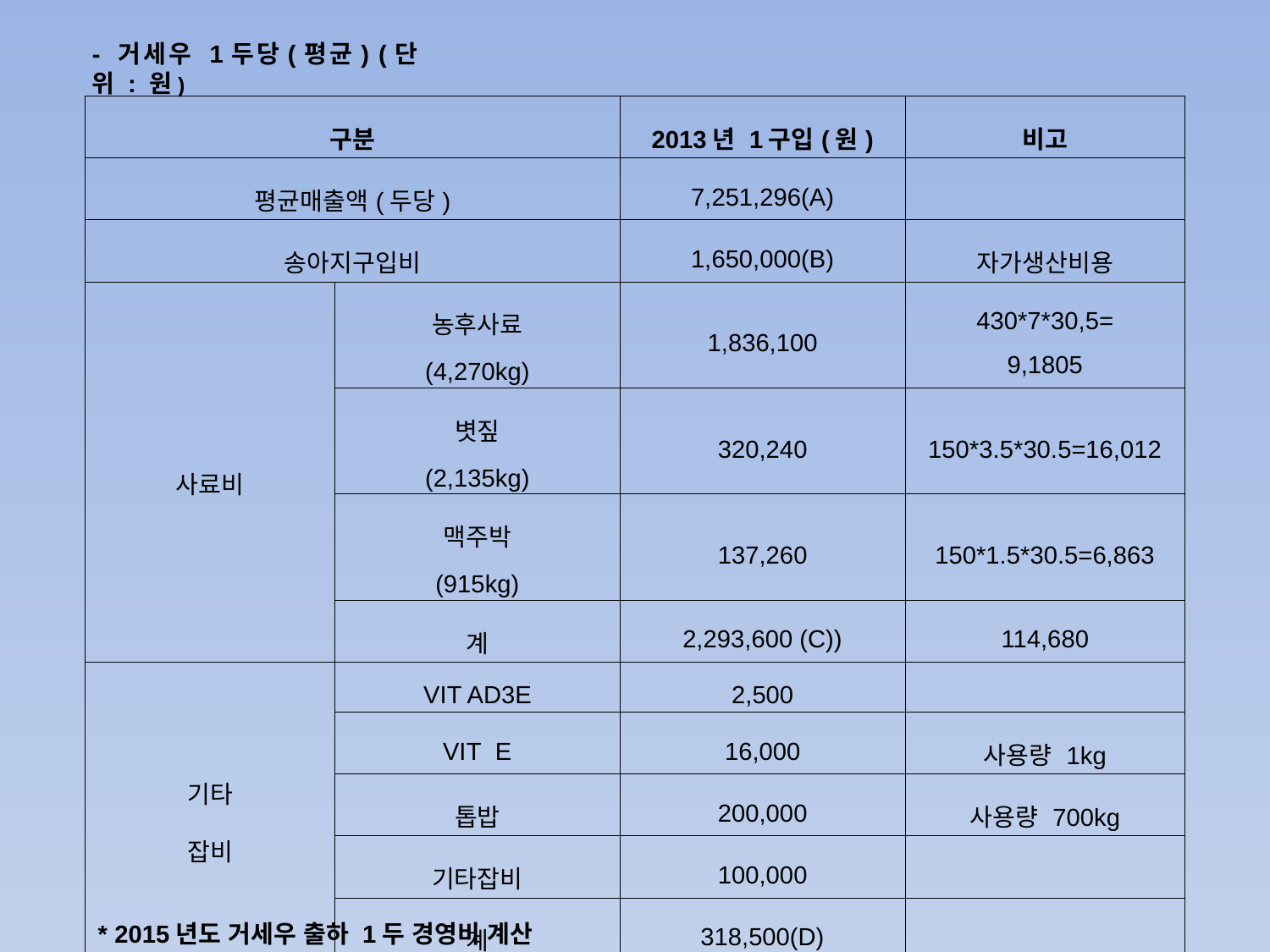

- 거세우 1두당(평균) (단위 : 원)

| 구분 |  | 2013년 1구입(원) | 비고 |
| --- | --- | --- | --- |
| 평균매출액(두당) |  | 7,251,296(A) |  |
| 송아지구입비 |  | 1,650,000(B) | 자가생산비용 |
| 사료비 | 농후사료 (4,270kg) | 1,836,100 | 430\*7\*30,5= 9,1805 |
|  | 볏짚 (2,135kg) | 320,240 | 150\*3.5\*30.5=16,012 |
|  | 맥주박 (915kg) | 137,260 | 150\*1.5\*30.5=6,863 |
|  | 계 | 2,293,600 (C)) | 114,680 |
| 기타 잡비 | VIT AD3E | 2,500 |  |
|  | VIT  E | 16,000 | 사용량 1kg |
|  | 톱밥 | 200,000 | 사용량 700kg |
|  | 기타잡비 | 100,000 |  |
|  | 계 | 318,500(D) |  |
| 경영비 (B+C+D) |  | 3,592,100(E) |  |
| 소득 (A-E) |  | 2,989,196 |  |
* 2015년도 거세우 출하 1두 경영비 계산